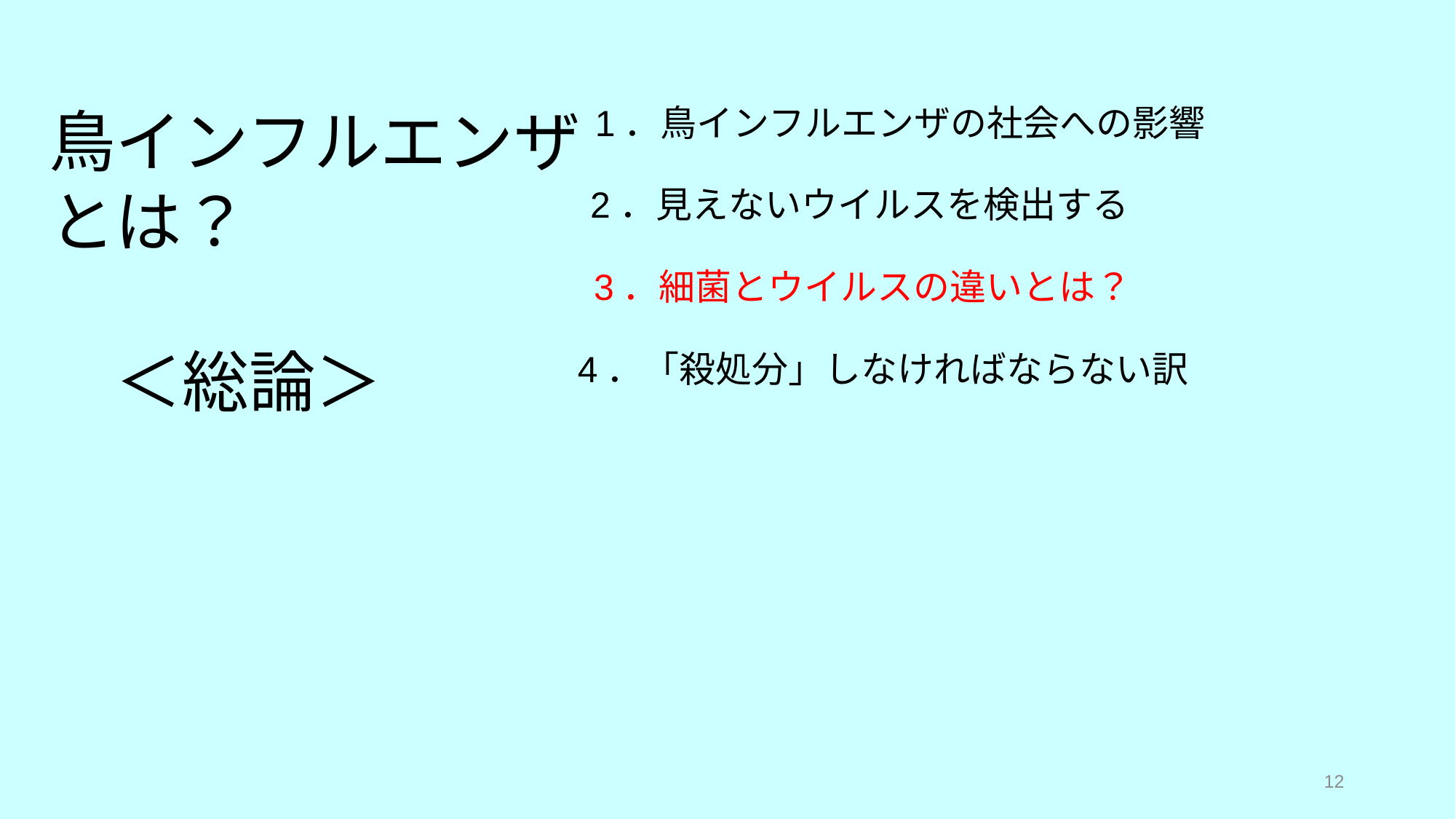

鳥インフルエンザ
とは？

　＜総論＞
1．鳥インフルエンザの社会への影響
2．見えないウイルスを検出する
3．細菌とウイルスの違いとは？
4．「殺処分」しなければならない訳
12